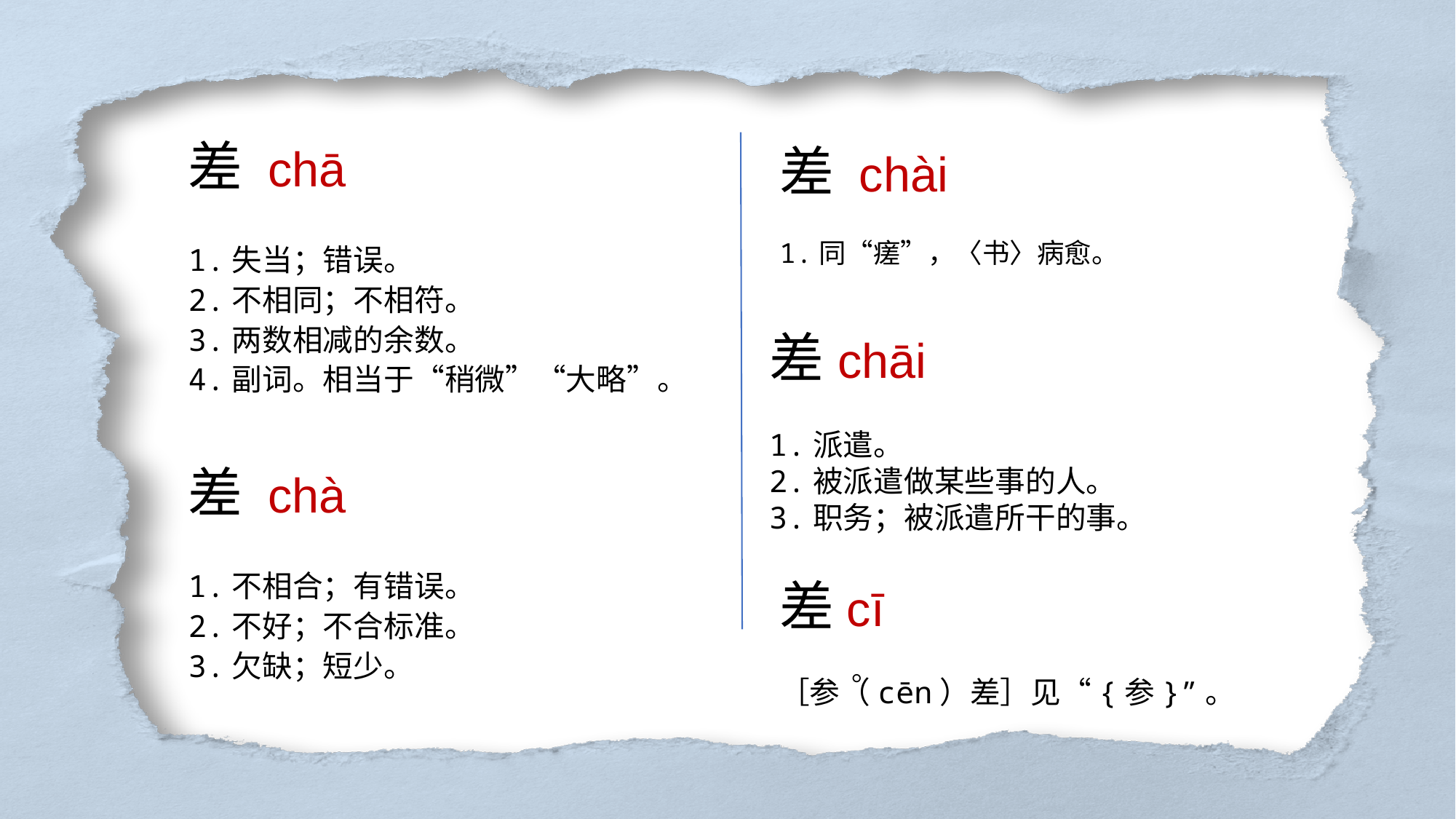

差 chài

1.同“瘥”，〈书〉病愈。
差 chā

1.失当；错误。
2.不相同；不相符。
3.两数相减的余数。
4.副词。相当于“稍微”“大略”。
差 chāi

1.派遣。
2.被派遣做某些事的人。
3.职务；被派遣所干的事。

差 chà

1.不相合；有错误。
2.不好；不合标准。
3.欠缺；短少。

差 cī

［参（cēn）差］见“{参}”。
。